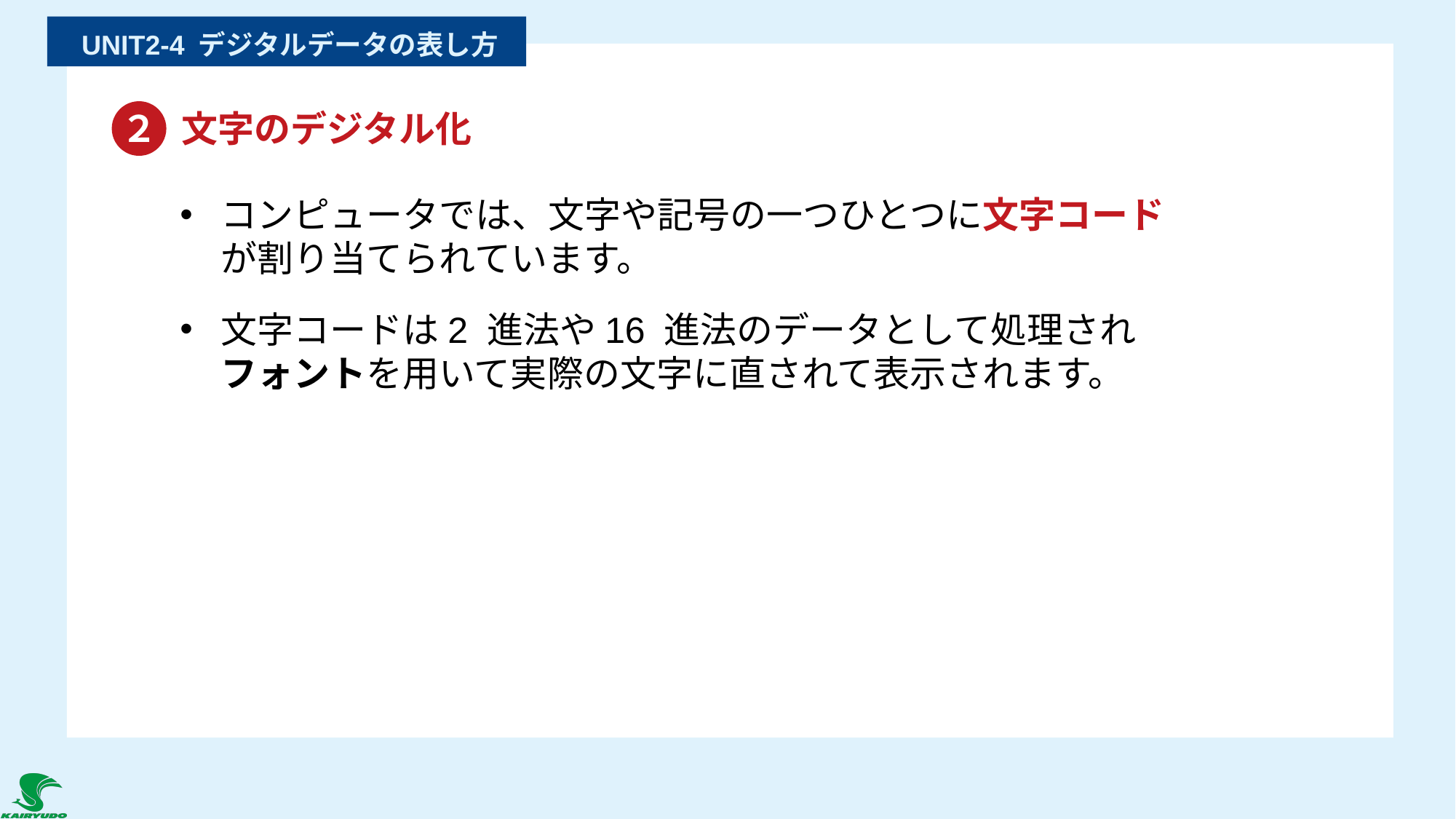

文字のデジタル化
２
コンピュータでは、文字や記号の一つひとつに文字コードが割り当てられています。
文字コードは2 進法や16 進法のデータとして処理されフォントを用いて実際の文字に直されて表示されます。